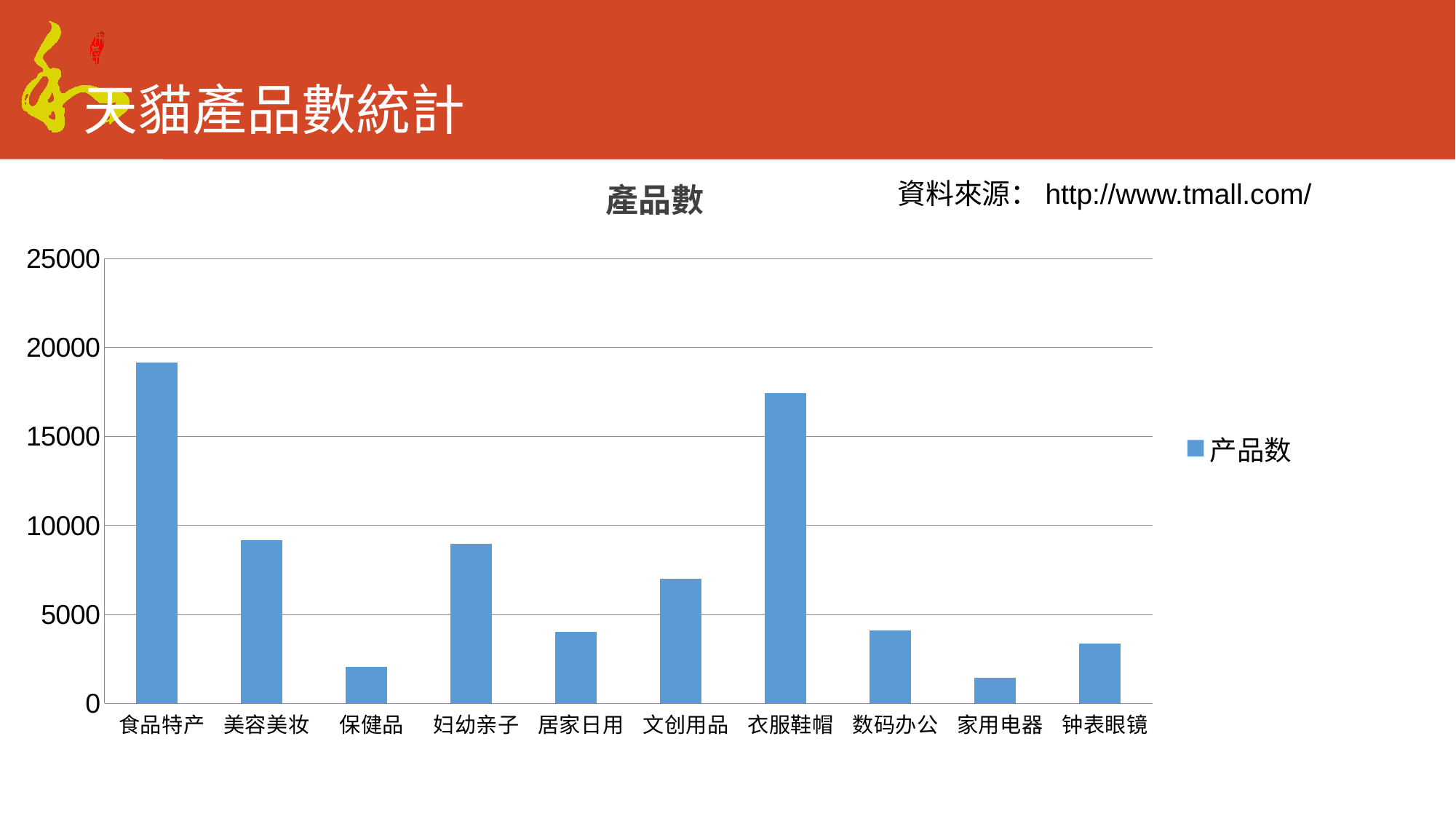

# 天貓產品數統計

### Chart: 產品數

| Category | 产品数 |
|---|---|
|  食品特产 | 19156.0 |
|  美容美妆 | 9171.0 |
|  保健品 | 2050.0 |
|  妇幼亲子 | 8961.0 |
|  居家日用 | 4034.0 |
|  文创用品 | 7018.0 |
|  衣服鞋帽 | 17443.0 |
|  数码办公 | 4126.0 |
|  家用电器 | 1432.0 |
|  钟表眼镜 | 3356.0 |
資料來源：http://www.tmall.com/